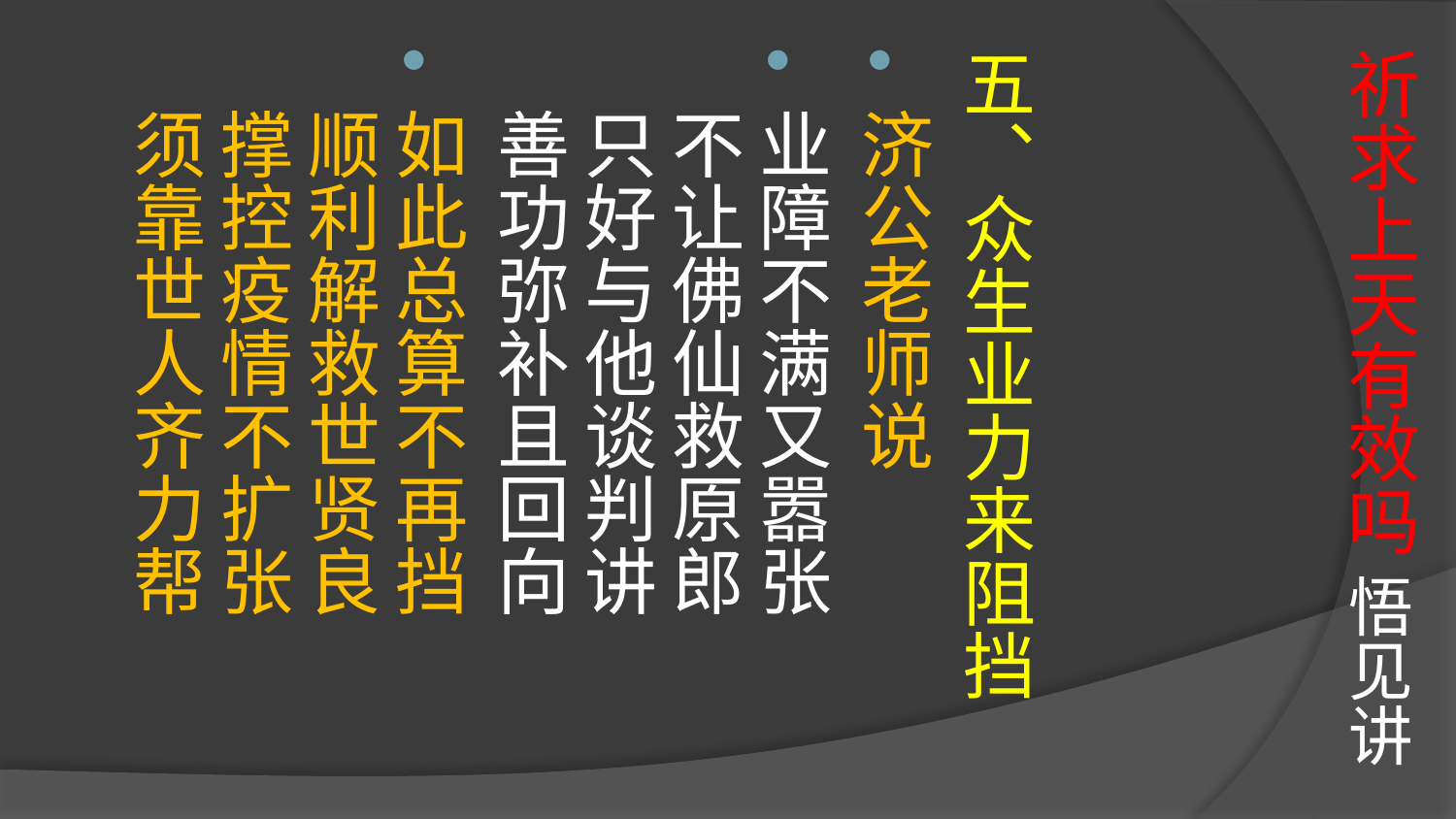

# 祈求上天有效吗 悟见讲
五、众生业力来阻挡
济公老师说
业障不满又嚣张
不让佛仙救原郎
只好与他谈判讲
善功弥补且回向
如此总算不再挡
顺利解救世贤良
撑控疫情不扩张
须靠世人齐力帮